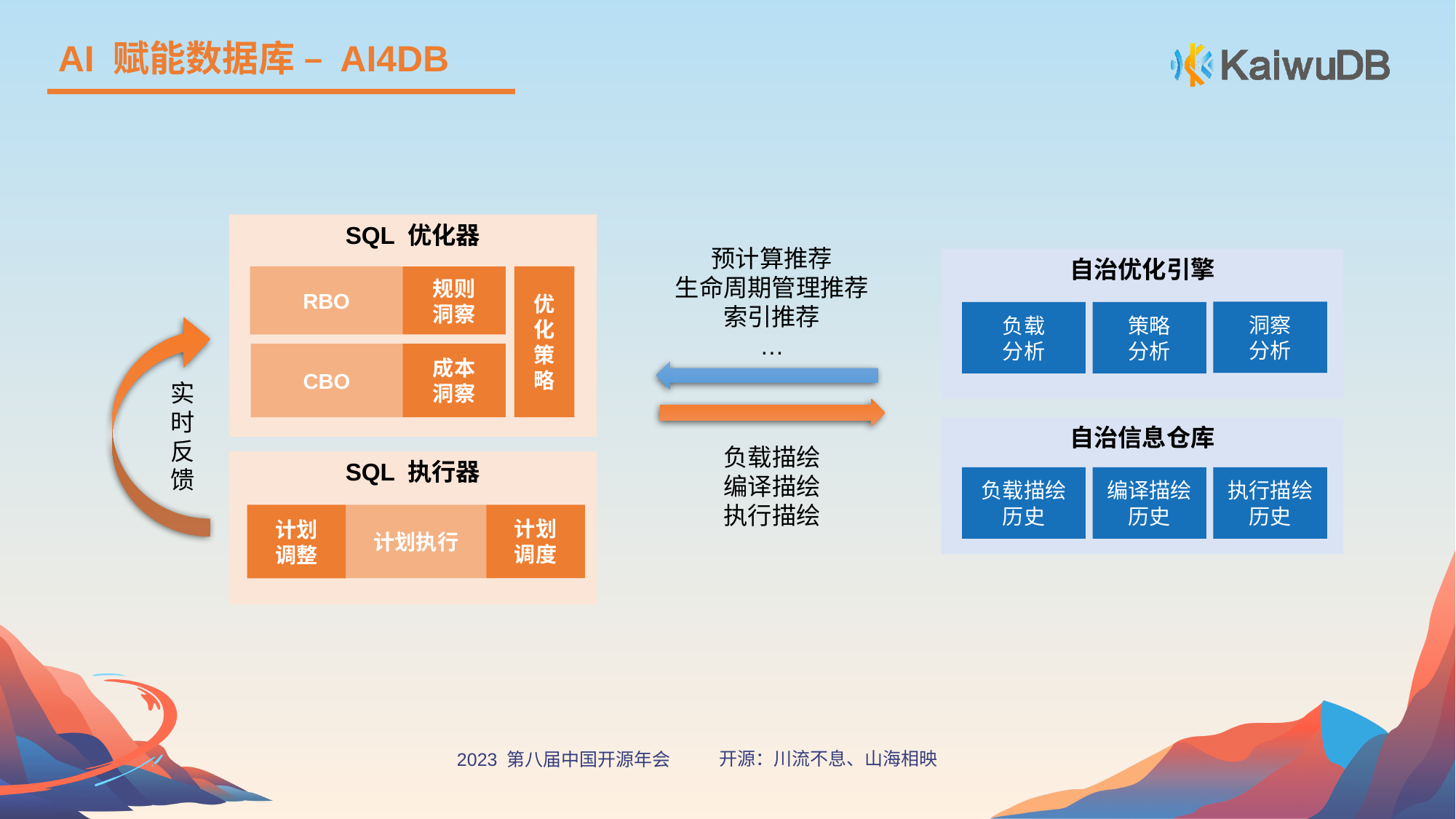

AI 赋能数据库 – AI4DB

SQL 优化器
RBO
优化策略
规则
洞察
成本
洞察
CBO
预计算推荐
生命周期管理推荐
索引推荐
…
自治优化引擎
洞察
分析
负载
分析
策略
分析

实时反馈

自治信息仓库
负载描绘
编译描绘
执行描绘
SQL 执行器
计划
调度
计划执行
计划
调整
负载描绘历史
编译描绘历史
执行描绘历史